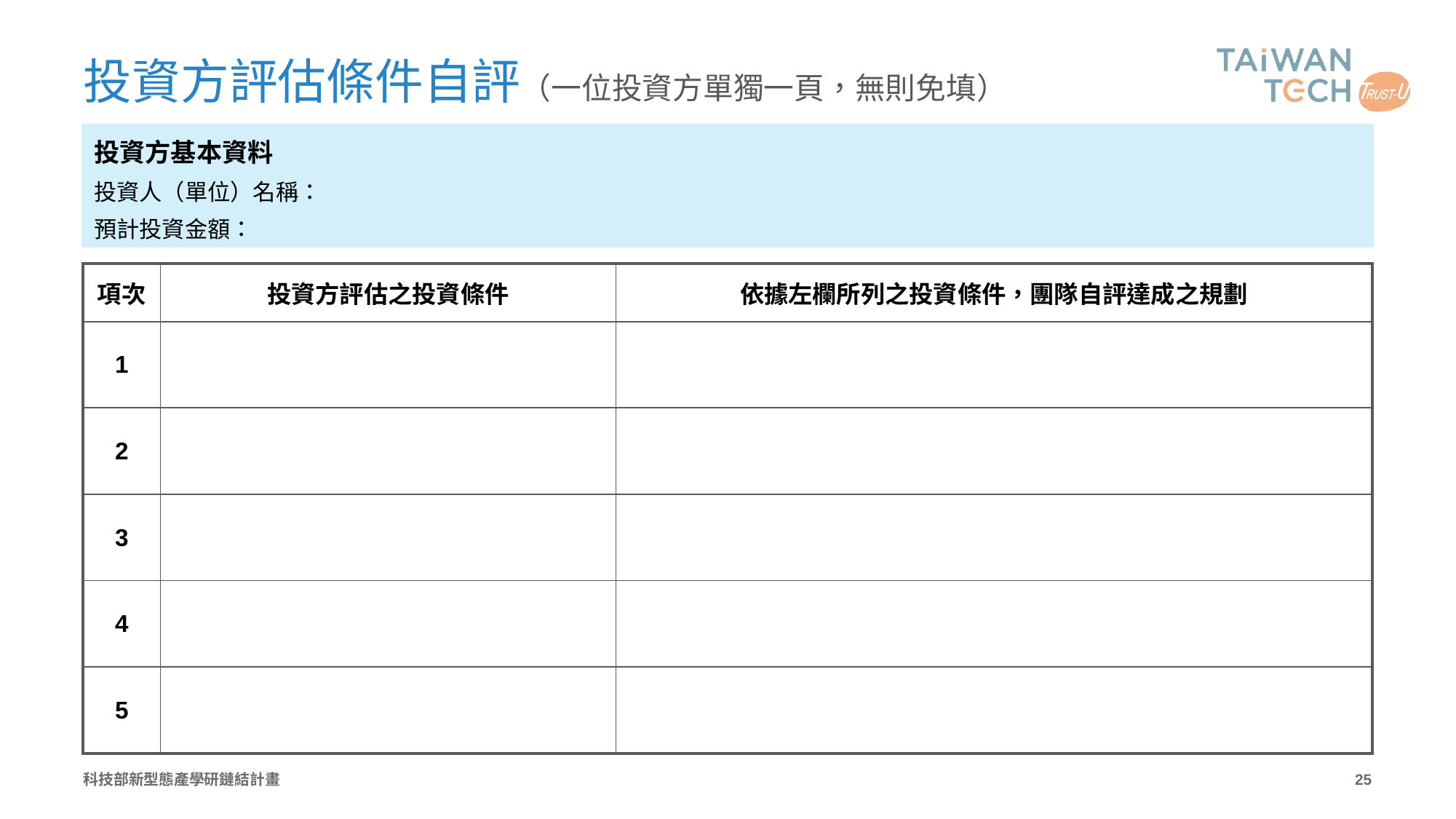

# 投資方評估條件自評（一位投資方單獨一頁，無則免填）

投資方基本資料
投資人（單位）名稱：
預計投資金額：
| 項次 | 投資方評估之投資條件 | 依據左欄所列之投資條件，團隊自評達成之規劃 |
| --- | --- | --- |
| 1 |  |  |
| 2 |  |  |
| 3 |  |  |
| 4 |  |  |
| 5 |  |  |
科技部新型態產學研鏈結計畫
25